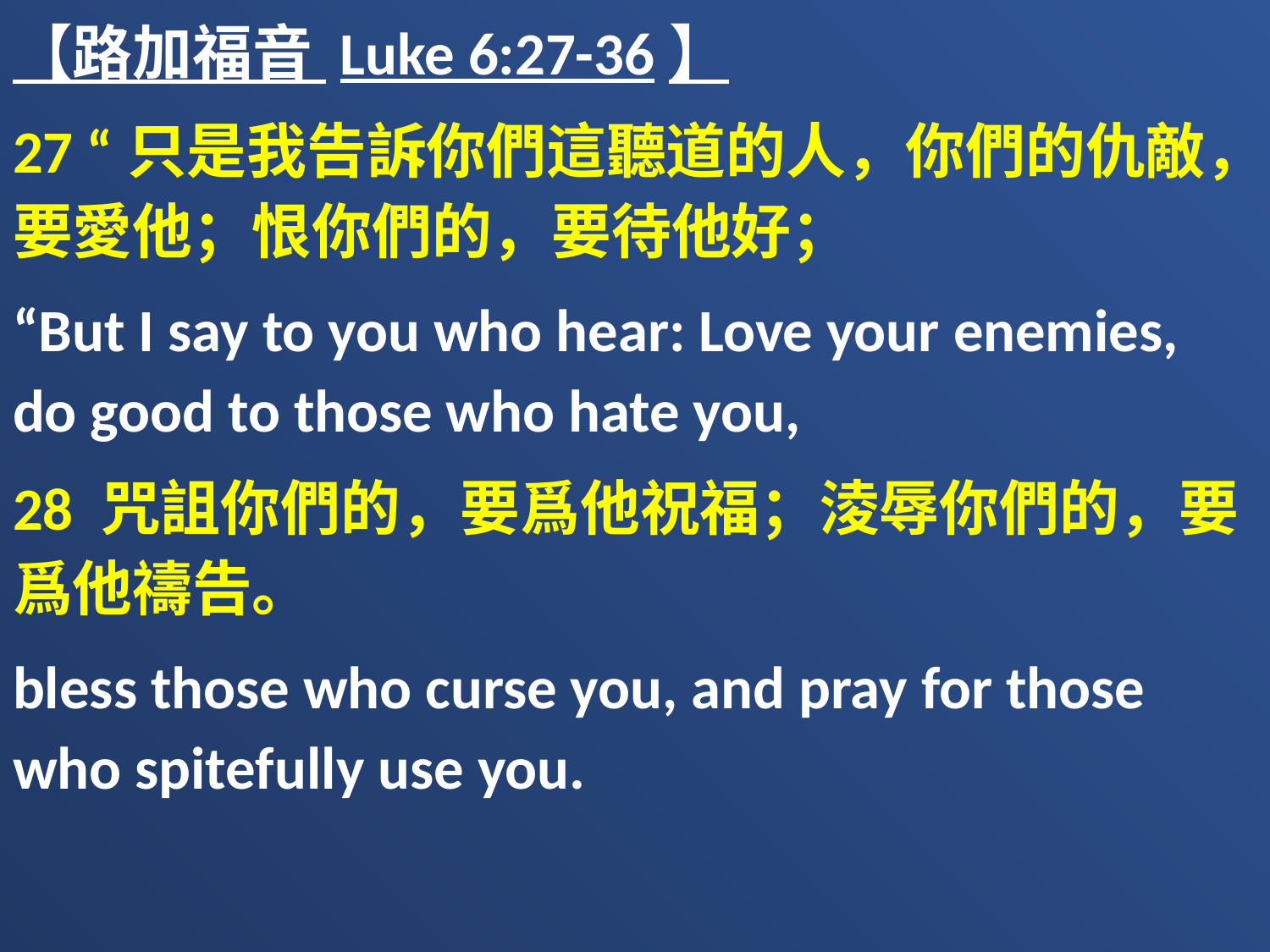

【路加福音 Luke 6:27-36】
27 “只是我告訴你們這聽道的人，你們的仇敵，要愛他；恨你們的，要待他好；
“But I say to you who hear: Love your enemies, do good to those who hate you,
28 咒詛你們的，要爲他祝福；淩辱你們的，要爲他禱告。
bless those who curse you, and pray for those who spitefully use you.